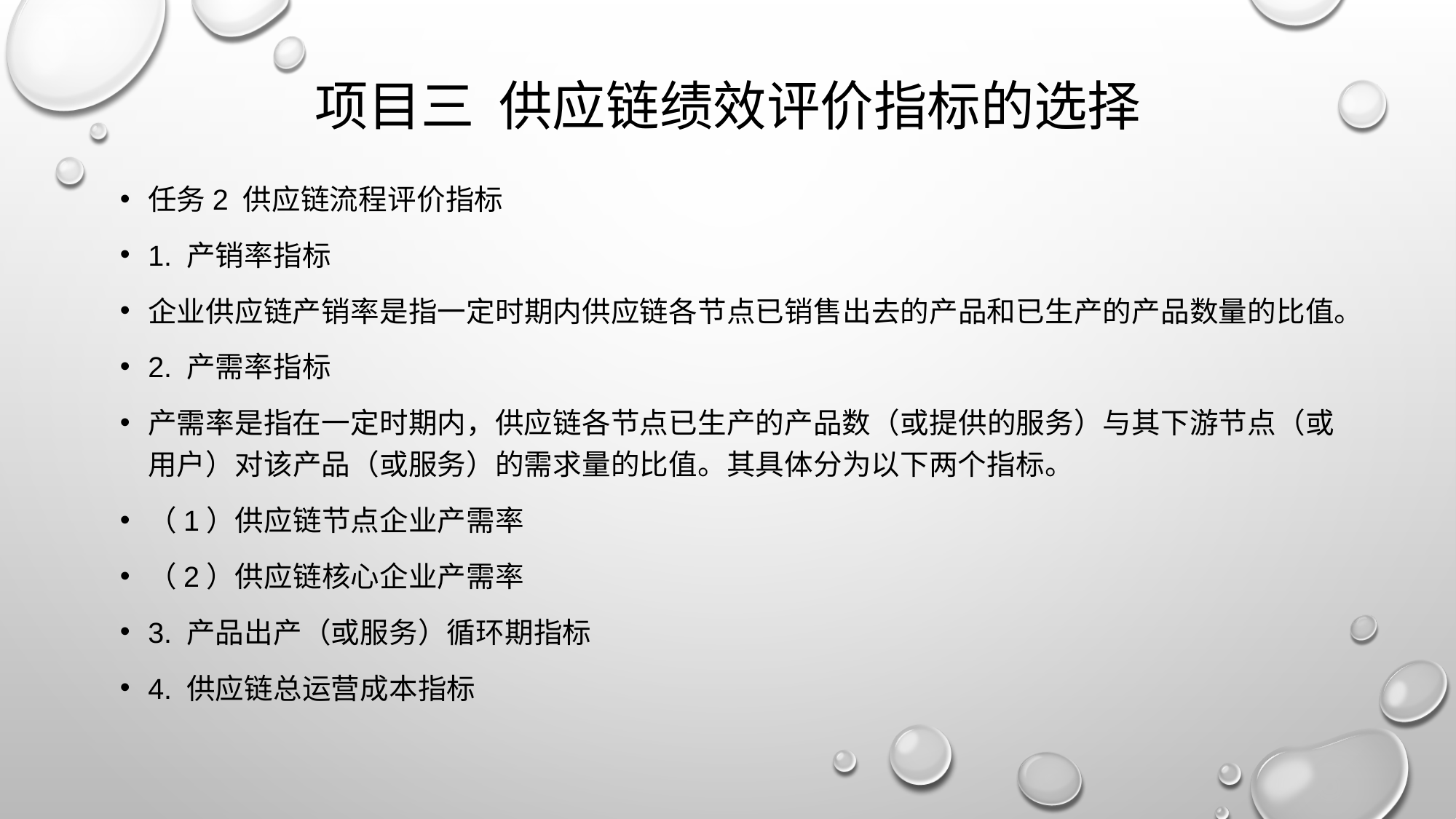

# 项目三  供应链绩效评价指标的选择
任务2 供应链流程评价指标
1. 产销率指标
企业供应链产销率是指一定时期内供应链各节点已销售出去的产品和已生产的产品数量的比值。
2. 产需率指标
产需率是指在一定时期内，供应链各节点已生产的产品数（或提供的服务）与其下游节点（或用户）对该产品（或服务）的需求量的比值。其具体分为以下两个指标。
（1）供应链节点企业产需率
（2）供应链核心企业产需率
3. 产品出产（或服务）循环期指标
4. 供应链总运营成本指标